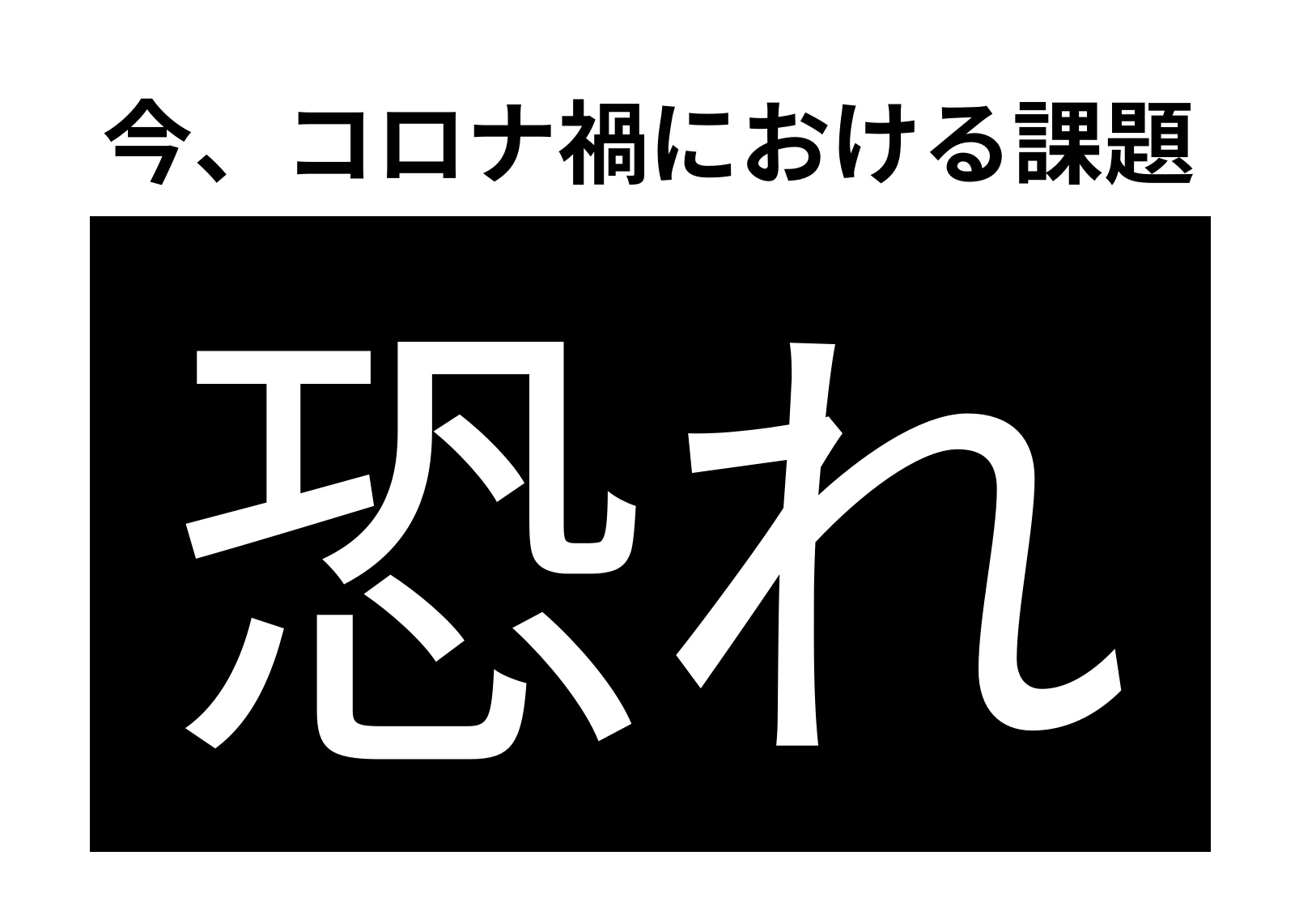

# 今、コロナ禍における課題
未来に対しての不安
生活環境の変化とストレス
自殺者の急増
経済的な課題
見えないウイルスへの恐れ

恐れ